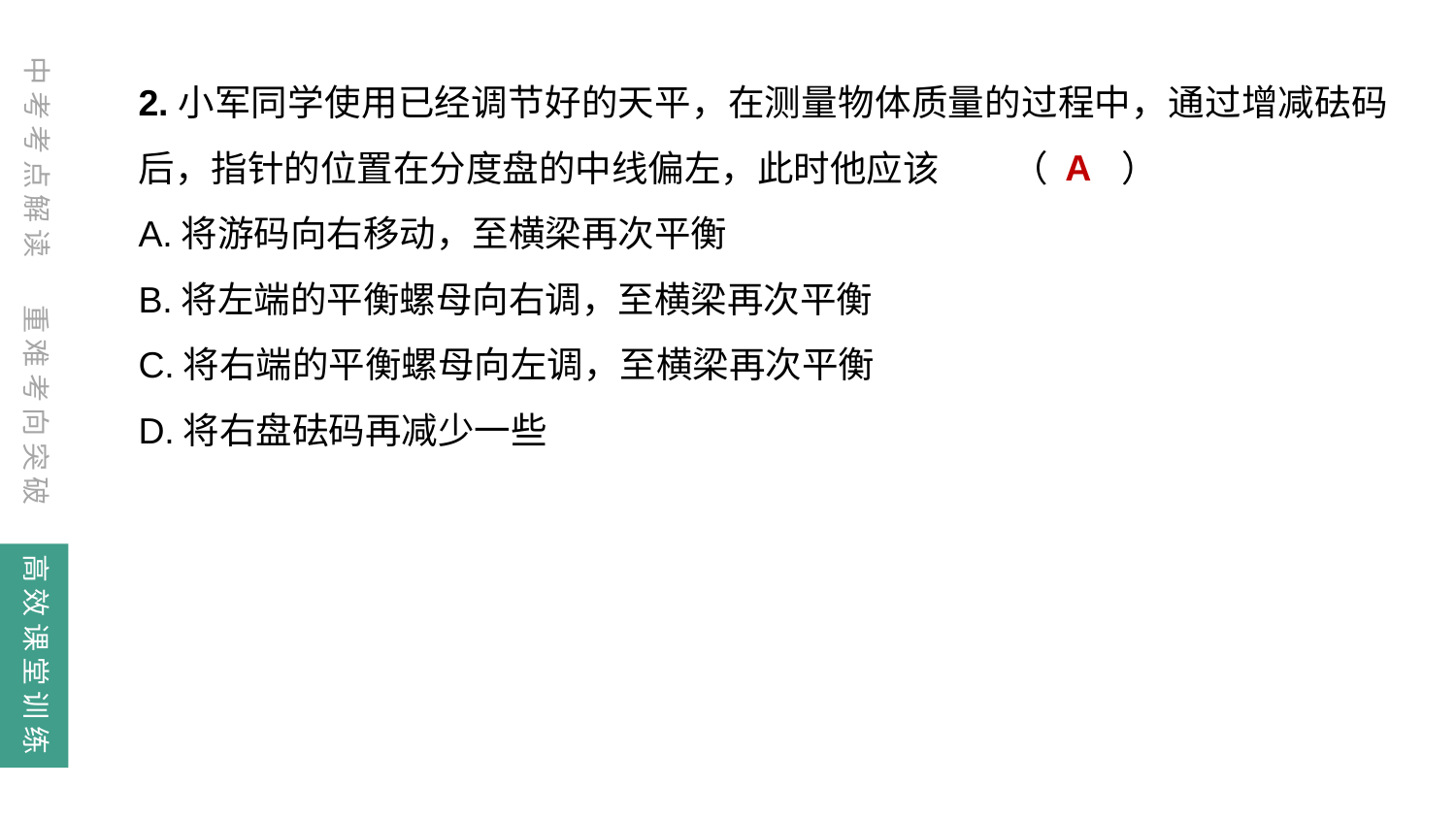

中考考点解读
2.小军同学使用已经调节好的天平，在测量物体质量的过程中，通过增减砝码后，指针的位置在分度盘的中线偏左，此时他应该	（　　）
A.将游码向右移动，至横梁再次平衡
B.将左端的平衡螺母向右调，至横梁再次平衡
C.将右端的平衡螺母向左调，至横梁再次平衡
D.将右盘砝码再减少一些
A
重难考向突破
高效课堂训练